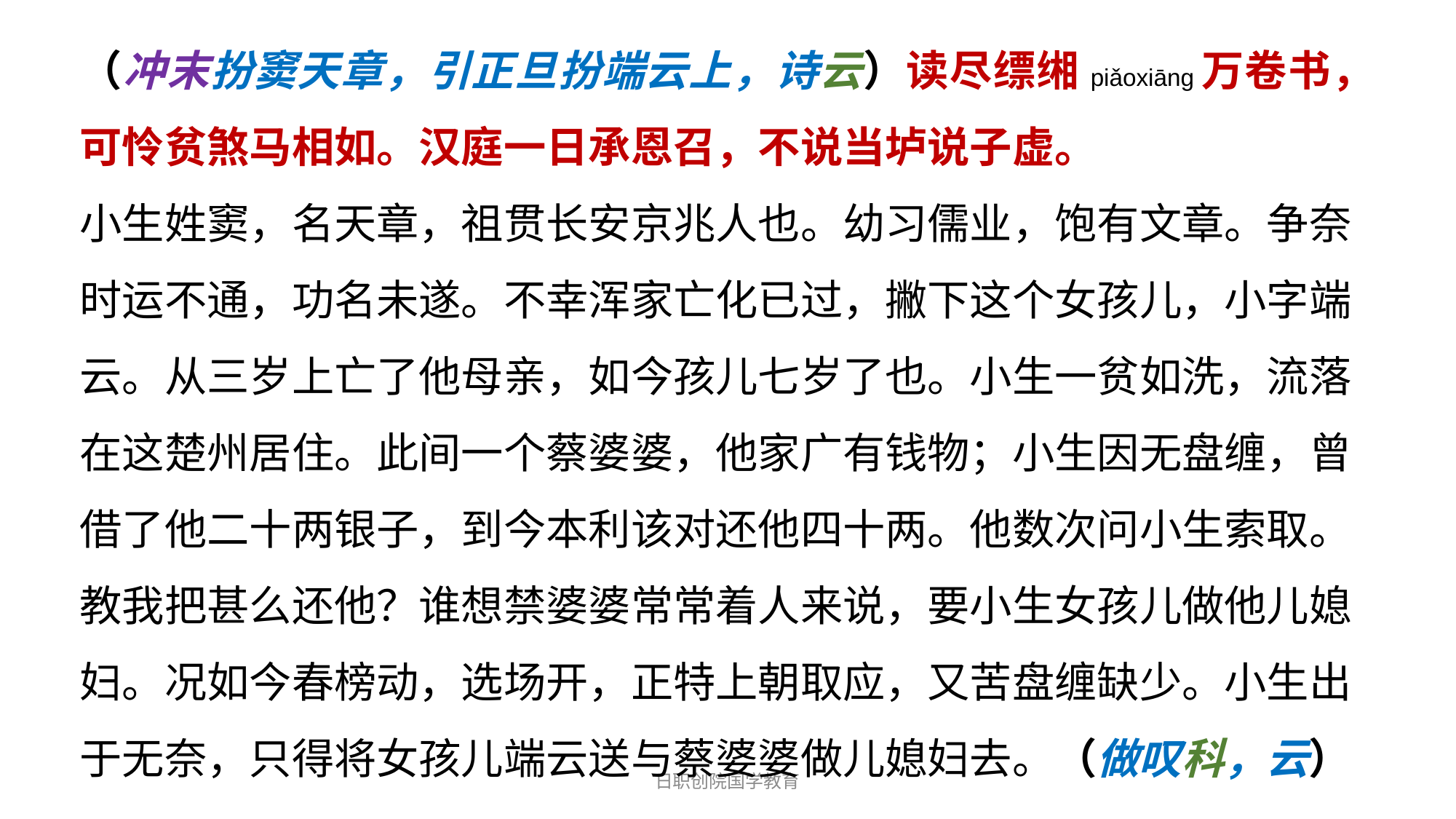

（冲末扮窦天章，引正旦扮端云上，诗云）读尽缥缃piǎoxiāng万卷书，可怜贫煞马相如。汉庭一日承恩召，不说当垆说子虚。
小生姓窦，名天章，祖贯长安京兆人也。幼习儒业，饱有文章。争奈时运不通，功名未遂。不幸浑家亡化已过，撇下这个女孩儿，小字端云。从三岁上亡了他母亲，如今孩儿七岁了也。小生一贫如洗，流落在这楚州居住。此间一个蔡婆婆，他家广有钱物；小生因无盘缠，曾借了他二十两银子，到今本利该对还他四十两。他数次问小生索取。教我把甚么还他？谁想禁婆婆常常着人来说，要小生女孩儿做他儿媳妇。况如今春榜动，选场开，正特上朝取应，又苦盘缠缺少。小生出于无奈，只得将女孩儿端云送与蔡婆婆做儿媳妇去。（做叹科，云）
日职创院国学教育